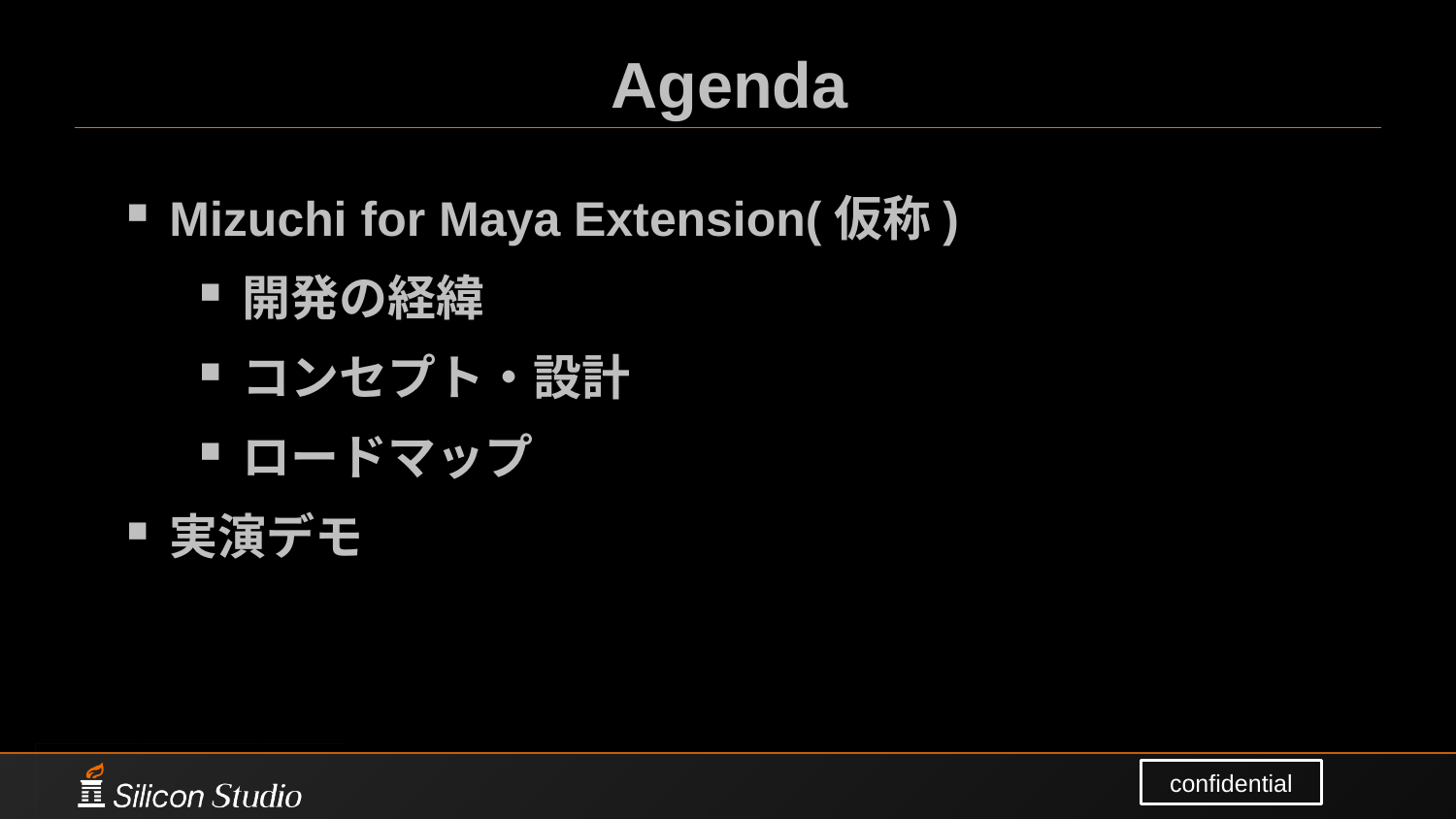

# Agenda
Mizuchi for Maya Extension(仮称)
開発の経緯
コンセプト・設計
ロードマップ
実演デモ